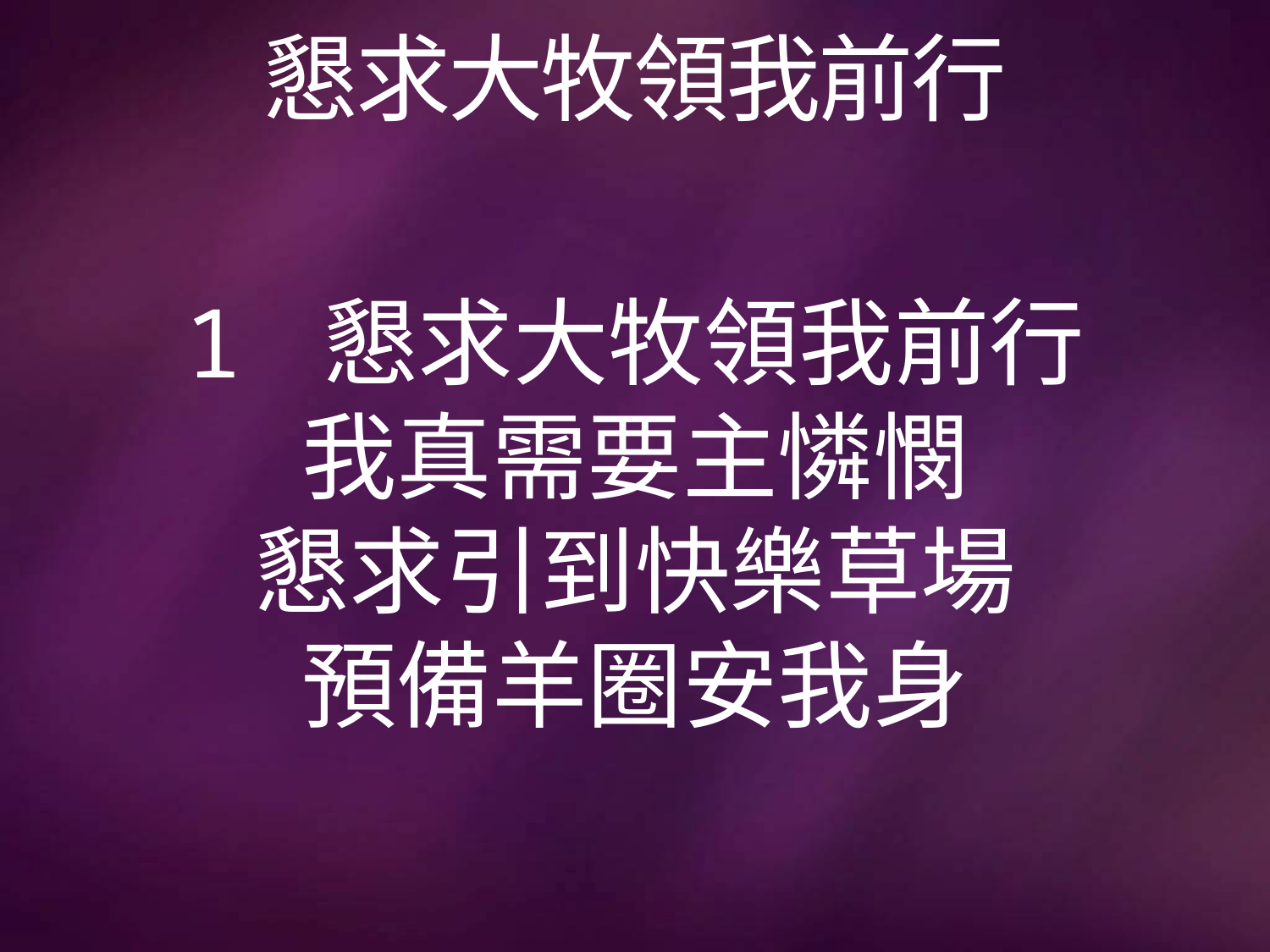

# 懇求大牧領我前行
1 懇求大牧領我前行
我真需要主憐憫
懇求引到快樂草場
預備羊圈安我身